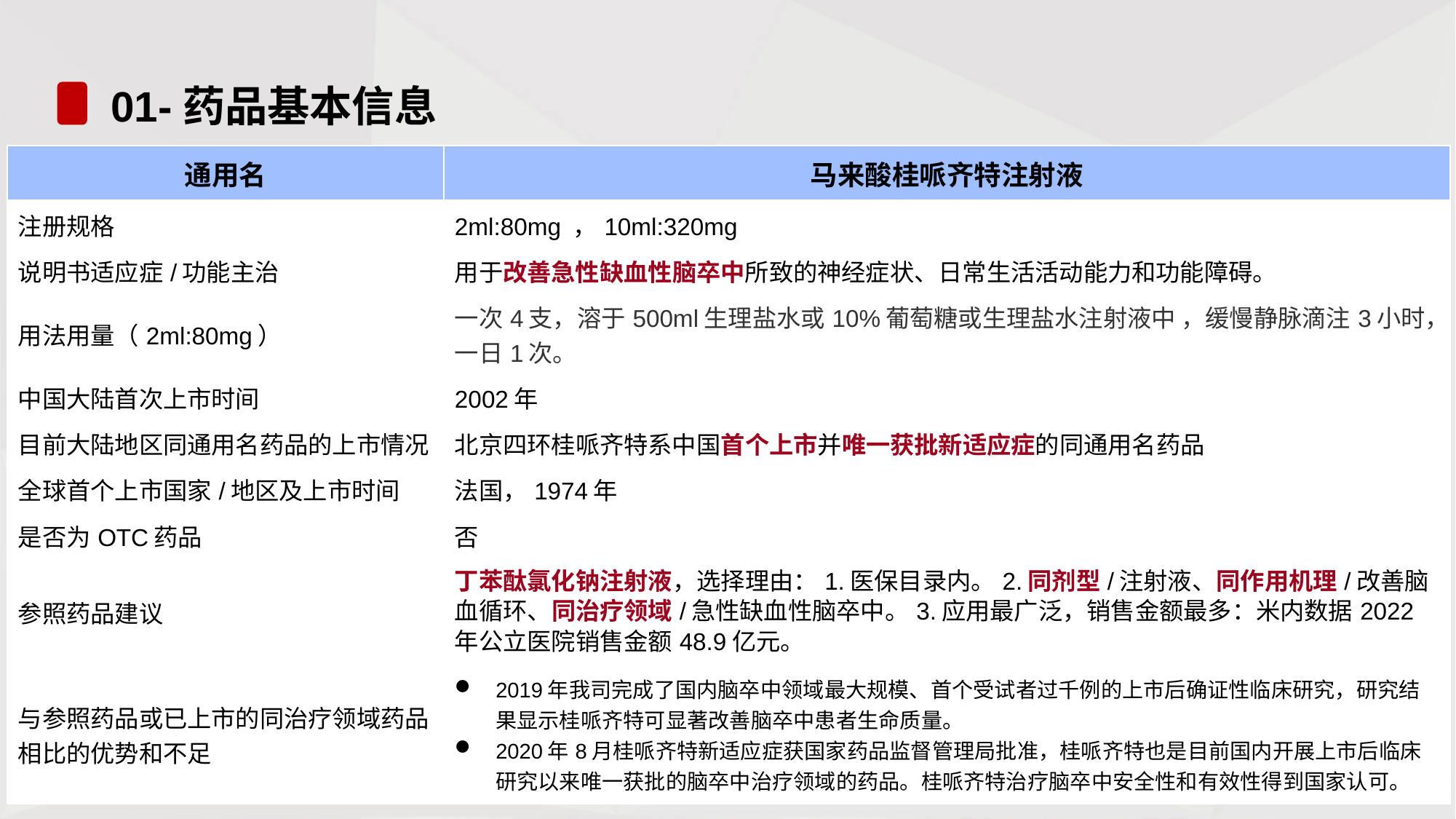

# 01-药品基本信息
| 通用名 | 马来酸桂哌齐特注射液 |
| --- | --- |
| 注册规格 | 2ml:80mg ，10ml:320mg |
| 说明书适应症/功能主治 | 用于改善急性缺血性脑卒中所致的神经症状、日常生活活动能力和功能障碍。 |
| 用法用量（2ml:80mg） | 一次4支，溶于500ml生理盐水或10%葡萄糖或生理盐水注射液中 ，缓慢静脉滴注3小时，一日1次。 |
| 中国大陆首次上市时间 | 2002年 |
| 目前大陆地区同通用名药品的上市情况 | 北京四环桂哌齐特系中国首个上市并唯一获批新适应症的同通用名药品 |
| 全球首个上市国家/地区及上市时间 | 法国，1974年 |
| 是否为OTC药品 | 否 |
| 参照药品建议 | 丁苯酞氯化钠注射液，选择理由：1.医保目录内。2.同剂型/注射液、同作用机理/改善脑血循环、同治疗领域/急性缺血性脑卒中。3.应用最广泛，销售金额最多：米内数据2022年公立医院销售金额48.9亿元。 |
| 与参照药品或已上市的同治疗领域药品相比的优势和不足 | 2019年我司完成了国内脑卒中领域最大规模、首个受试者过千例的上市后确证性临床研究，研究结果显示桂哌齐特可显著改善脑卒中患者生命质量。 2020年8月桂哌齐特新适应症获国家药品监督管理局批准，桂哌齐特也是目前国内开展上市后临床研究以来唯一获批的脑卒中治疗领域的药品。桂哌齐特治疗脑卒中安全性和有效性得到国家认可。 |